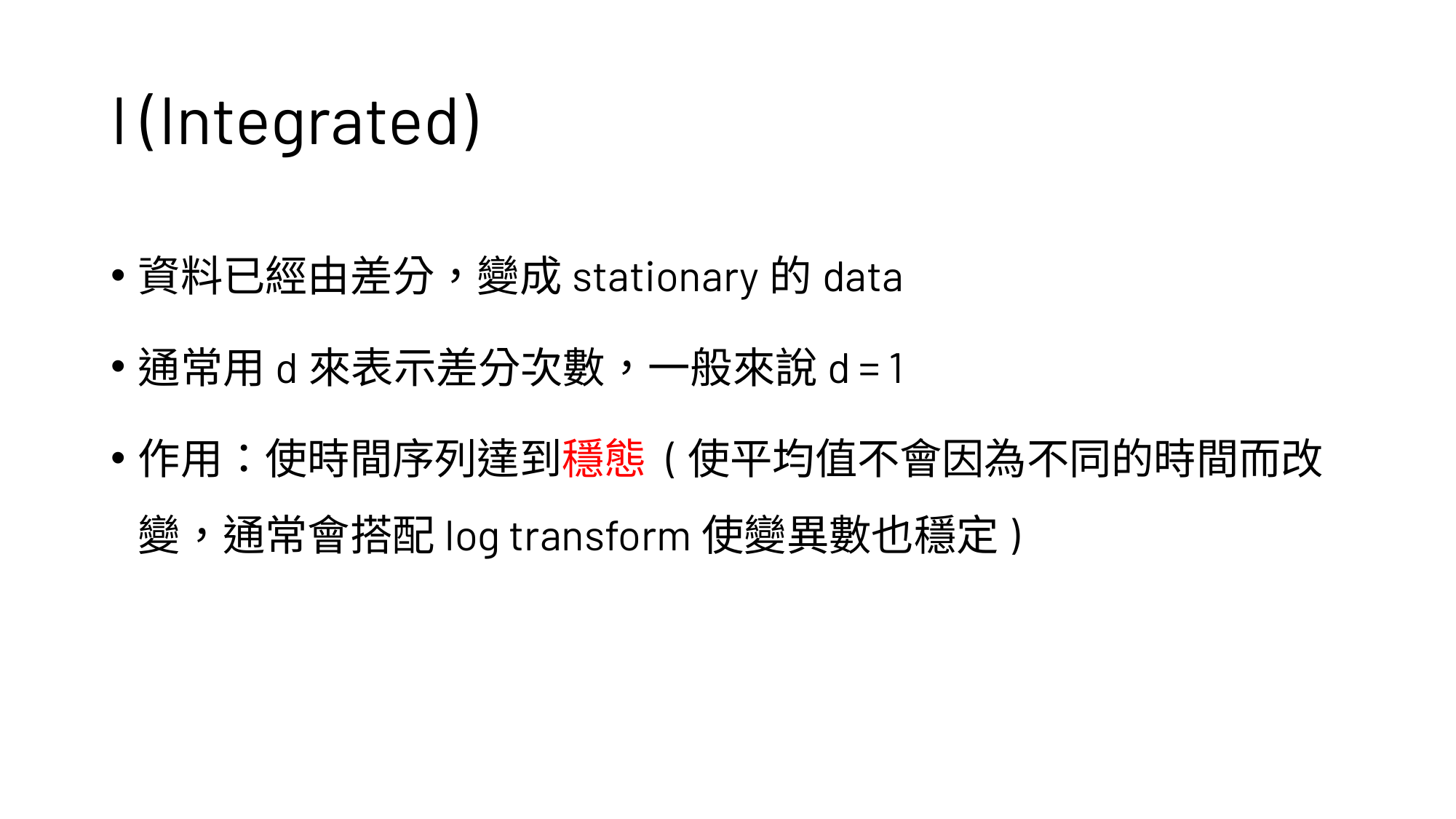

# I (Integrated)
資料已經由差分，變成stationary的data
通常用d來表示差分次數，一般來說d = 1
作用：使時間序列達到穩態 (使平均值不會因為不同的時間而改變，通常會搭配log transform使變異數也穩定)